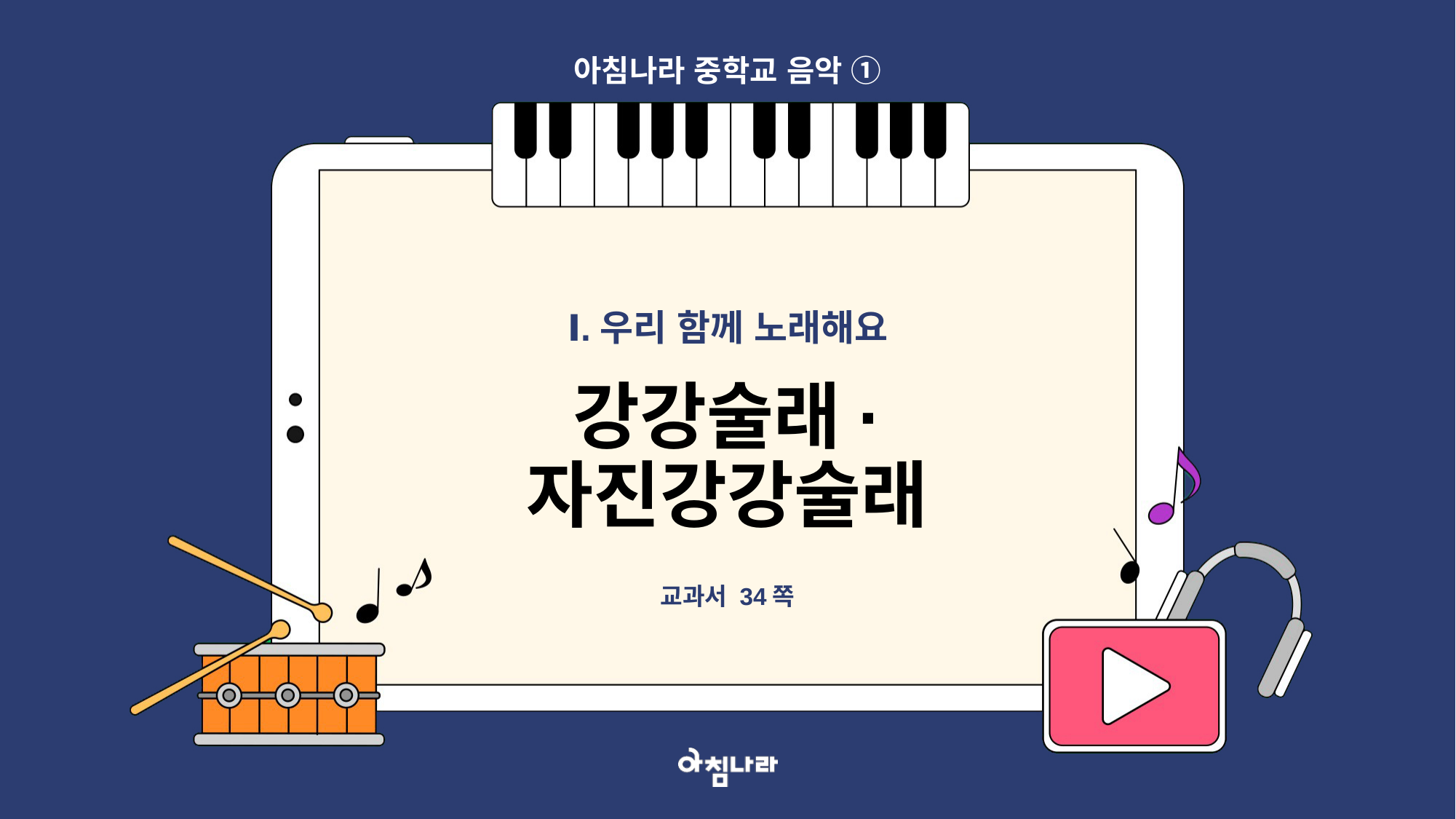

아침나라 중학교 음악 ①

Ⅰ.우리 함께 노래해요
강강술래·
자진강강술래
교과서 34쪽